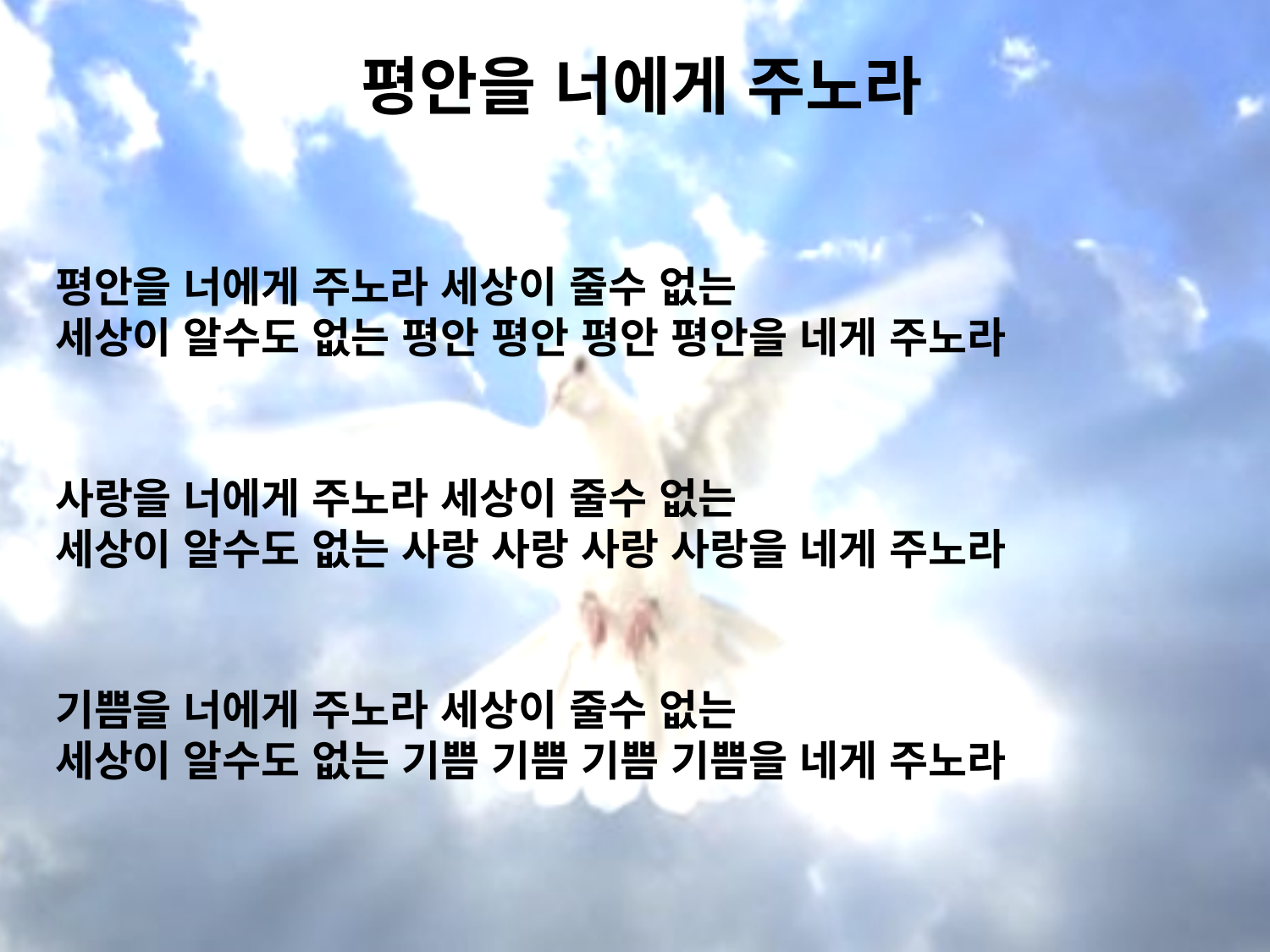

# 평안을 너에게 주노라
평안을 너에게 주노라 세상이 줄수 없는
세상이 알수도 없는 평안 평안 평안 평안을 네게 주노라
사랑을 너에게 주노라 세상이 줄수 없는
세상이 알수도 없는 사랑 사랑 사랑 사랑을 네게 주노라
기쁨을 너에게 주노라 세상이 줄수 없는
세상이 알수도 없는 기쁨 기쁨 기쁨 기쁨을 네게 주노라